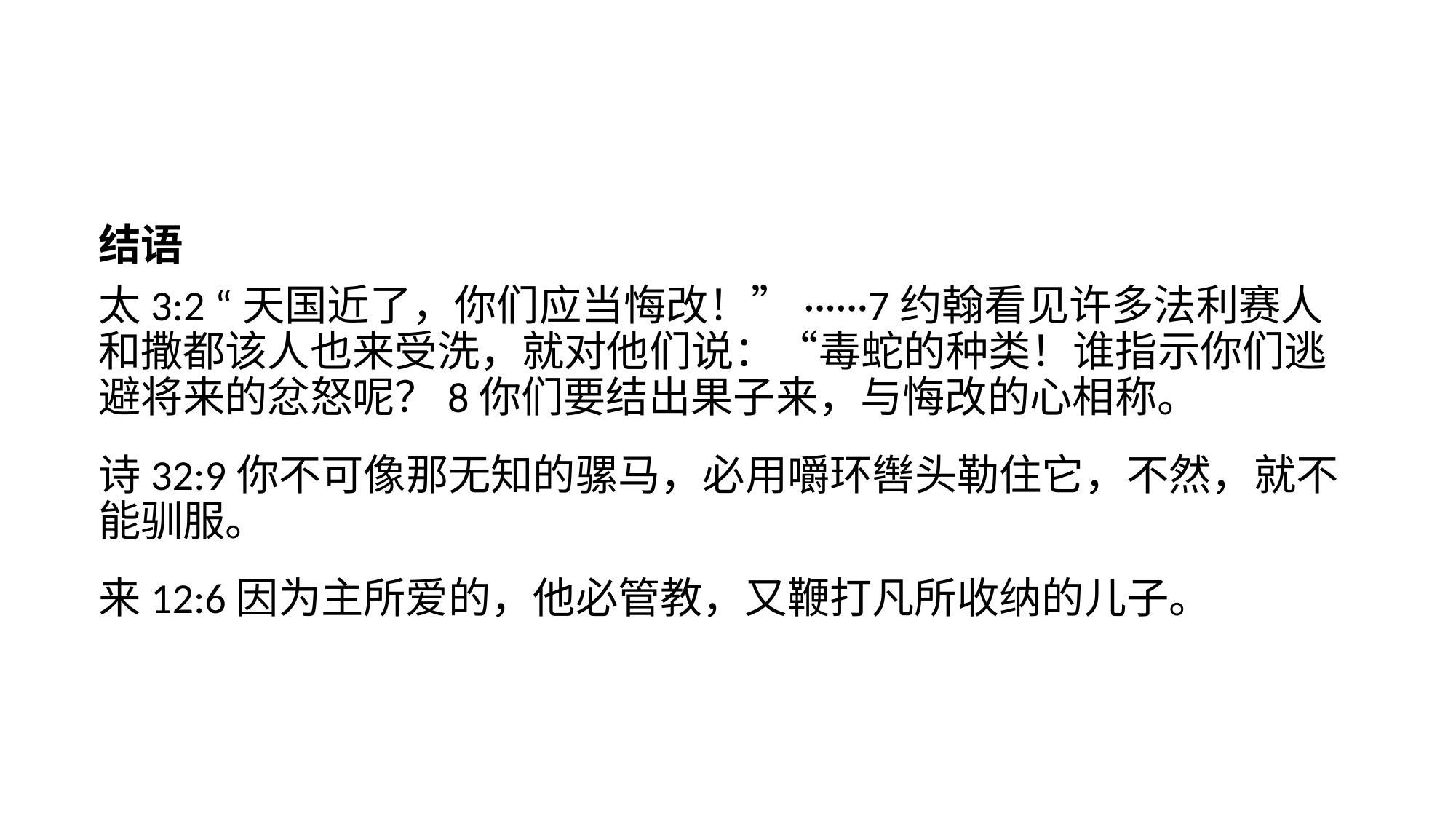

结语
太3:2 “天国近了，你们应当悔改！”······7约翰看见许多法利赛人和撒都该人也来受洗，就对他们说：“毒蛇的种类！谁指示你们逃避将来的忿怒呢？8你们要结出果子来，与悔改的心相称。

诗32:9你不可像那无知的骡马，必用嚼环辔头勒住它，不然，就不能驯服。

来12:6因为主所爱的，他必管教，又鞭打凡所收纳的儿子。